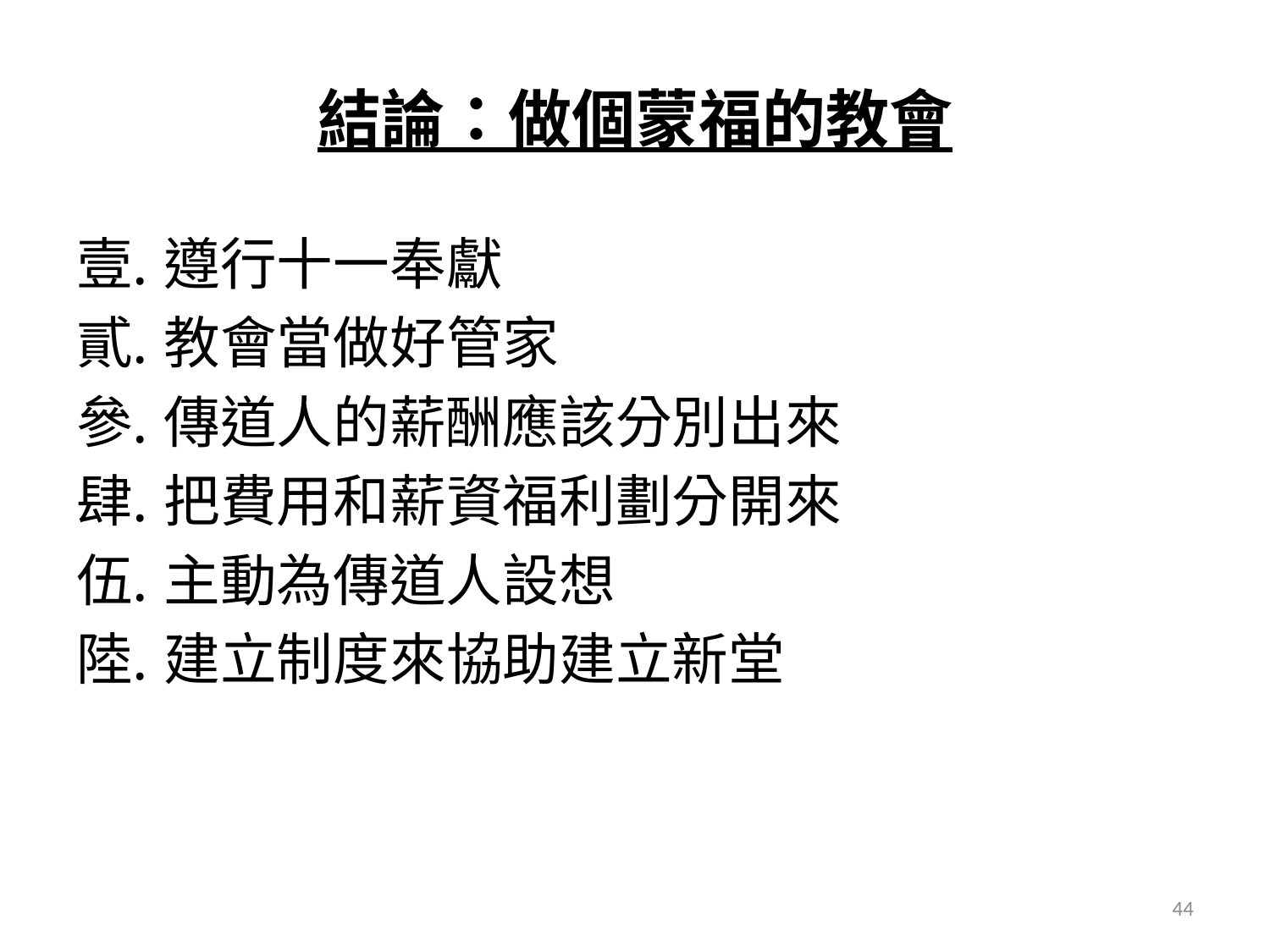

# 結論：做個蒙福的教會
遵行十一奉獻
教會當做好管家
傳道人的薪酬應該分別出來
把費用和薪資福利劃分開來
主動為傳道人設想
建立制度來協助建立新堂
44